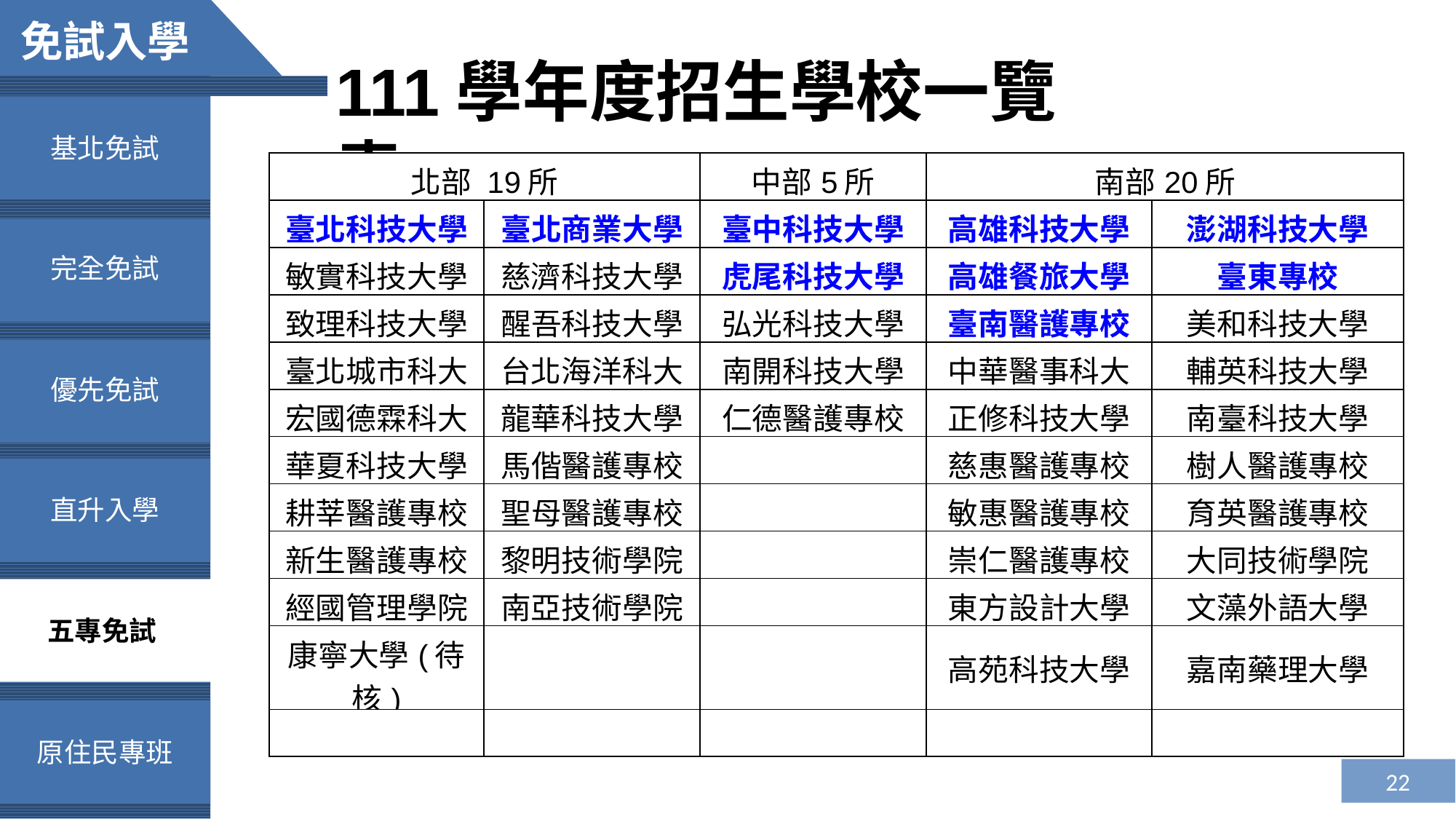

免試入學

111學年度招生學校一覽表

基北免試
| 北部 19所 |  | 中部5所 | 南部20所 |  |
| --- | --- | --- | --- | --- |
| 臺北科技大學 | 臺北商業大學 | 臺中科技大學 | 高雄科技大學 | 澎湖科技大學 |
| 敏實科技大學 | 慈濟科技大學 | 虎尾科技大學 | 高雄餐旅大學 | 臺東專校 |
| 致理科技大學 | 醒吾科技大學 | 弘光科技大學 | 臺南醫護專校 | 美和科技大學 |
| 臺北城市科大 | 台北海洋科大 | 南開科技大學 | 中華醫事科大 | 輔英科技大學 |
| 宏國德霖科大 | 龍華科技大學 | 仁德醫護專校 | 正修科技大學 | 南臺科技大學 |
| 華夏科技大學 | 馬偕醫護專校 |  | 慈惠醫護專校 | 樹人醫護專校 |
| 耕莘醫護專校 | 聖母醫護專校 |  | 敏惠醫護專校 | 育英醫護專校 |
| 新生醫護專校 | 黎明技術學院 |  | 崇仁醫護專校 | 大同技術學院 |
| 經國管理學院 | 南亞技術學院 |  | 東方設計大學 | 文藻外語大學 |
| 康寧大學(待核) |  |  | 高苑科技大學 | 嘉南藥理大學 |
|  |  |  |  |  |

完全免試

優先免試

直升入學

五專免試

原住民專班

22